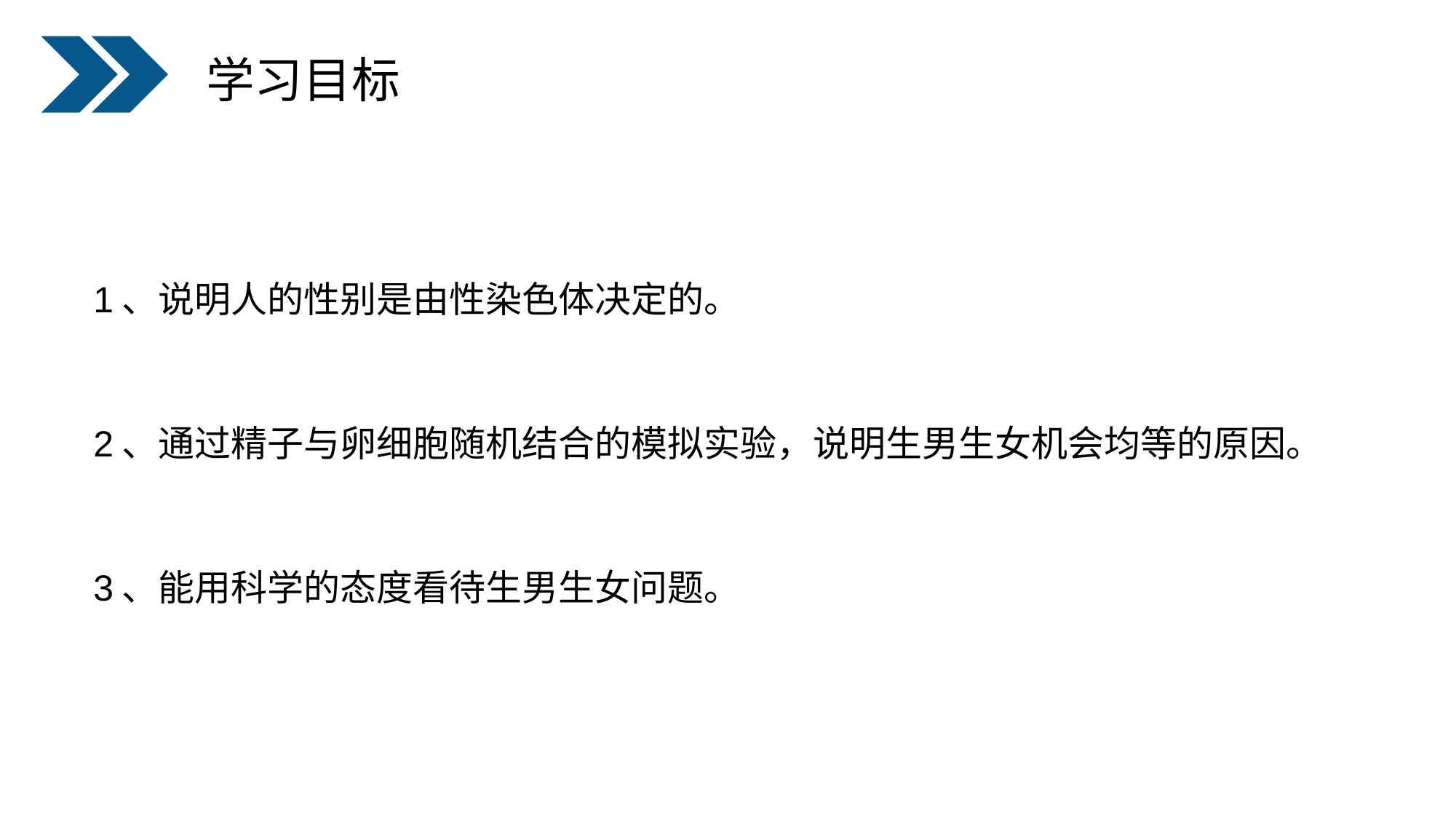

学习目标
1、说明人的性别是由性染色体决定的。
2、通过精子与卵细胞随机结合的模拟实验，说明生男生女机会均等的原因。
3、能用科学的态度看待生男生女问题。